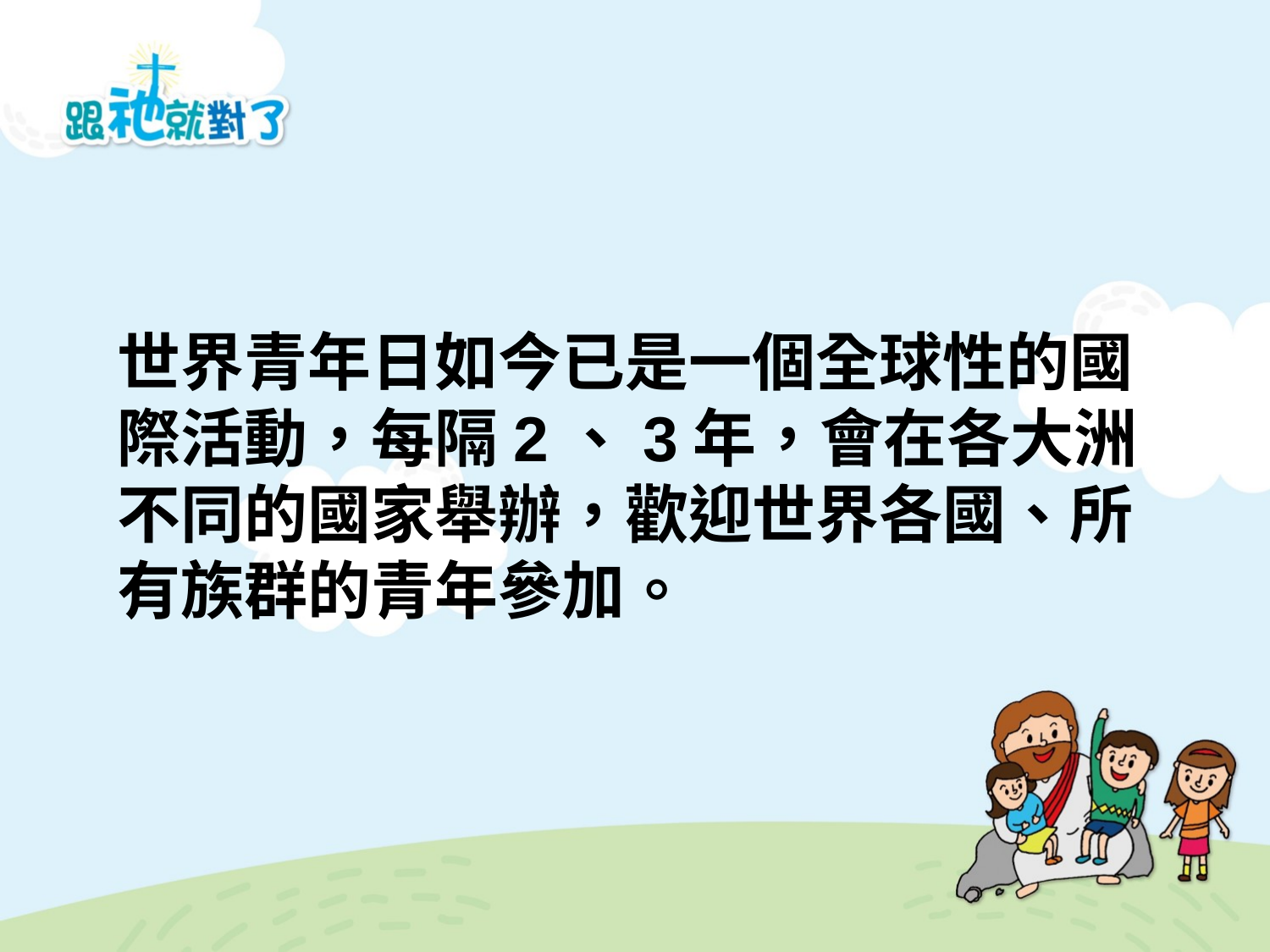

世界青年日如今已是一個全球性的國際活動，每隔2、3年，會在各大洲不同的國家舉辦，歡迎世界各國、所有族群的青年參加。